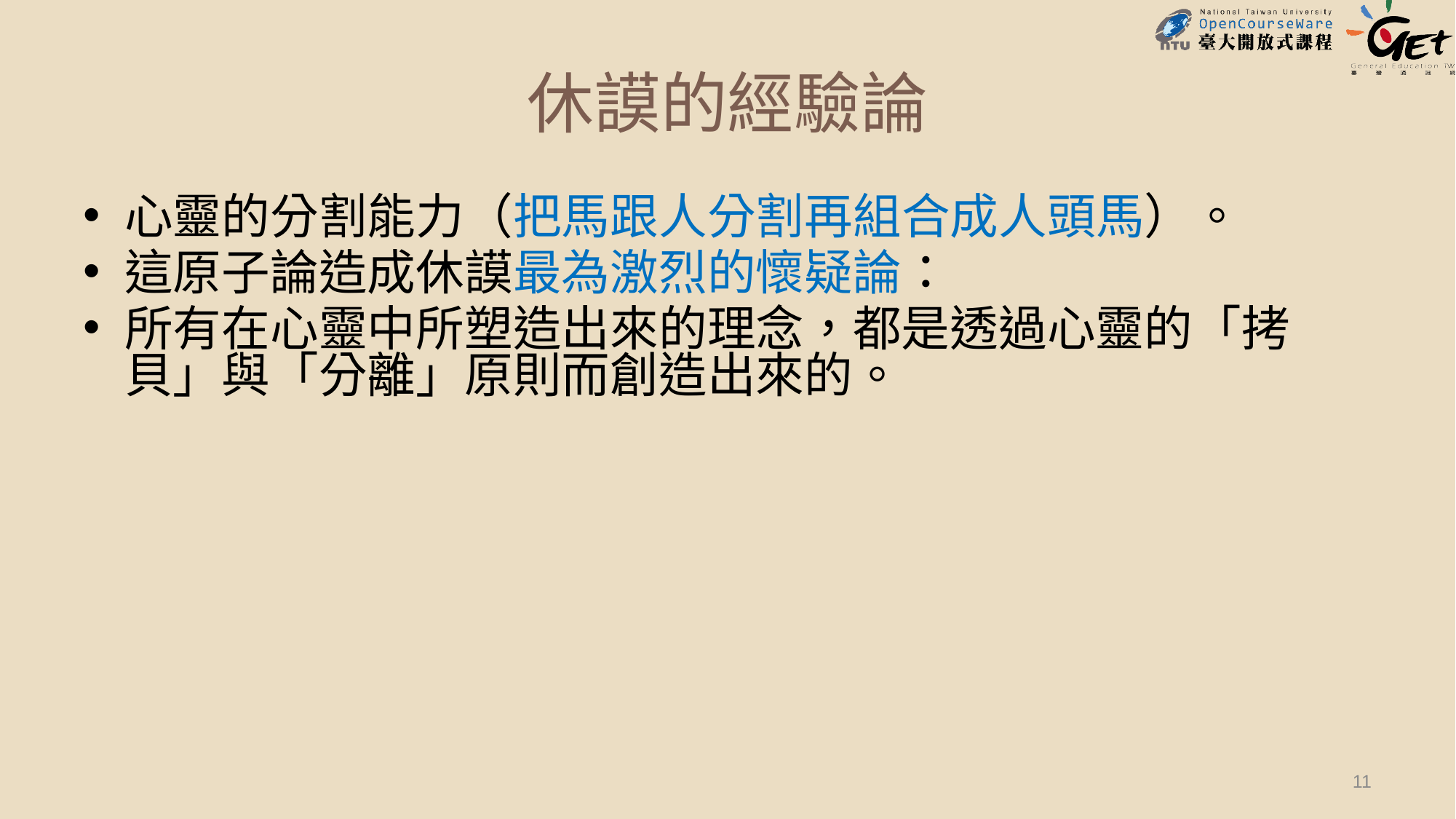

# 休謨的經驗論
心靈的分割能力（把馬跟人分割再組合成人頭馬）。
這原子論造成休謨最為激烈的懷疑論：
所有在心靈中所塑造出來的理念，都是透過心靈的「拷貝」與「分離」原則而創造出來的。
11